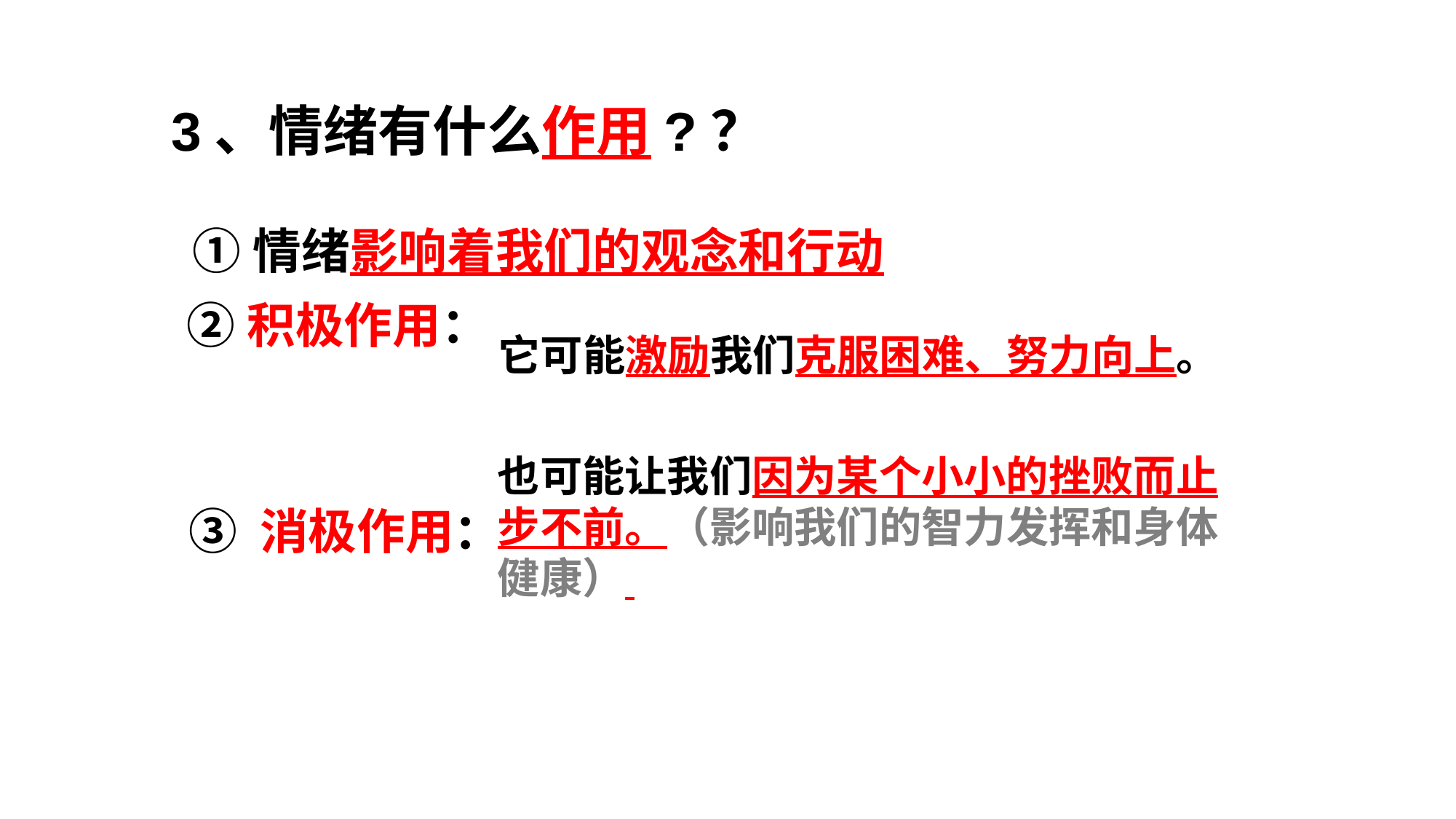

3、情绪有什么作用?？
①情绪影响着我们的观念和行动
②积极作用：
它可能激励我们克服困难、努力向上。
也可能让我们因为某个小小的挫败而止步不前。（影响我们的智力发挥和身体健康）
③ 消极作用：